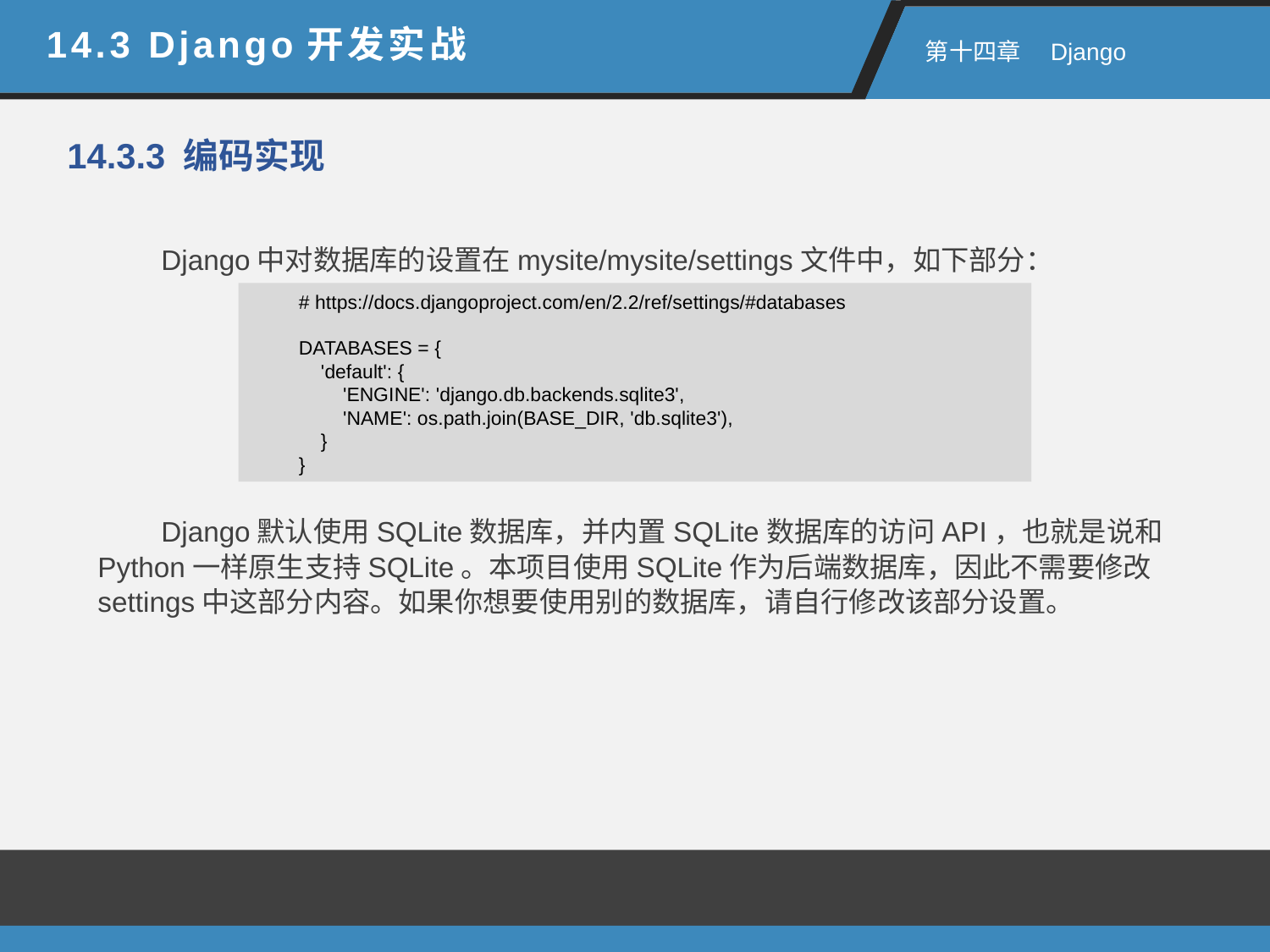

14.3 Django开发实战
  第十四章　Django
14.3.3 编码实现
Django中对数据库的设置在mysite/mysite/settings文件中，如下部分：
# https://docs.djangoproject.com/en/2.2/ref/settings/#databases

DATABASES = {
    'default': {
        'ENGINE': 'django.db.backends.sqlite3',
        'NAME': os.path.join(BASE_DIR, 'db.sqlite3'),
    }
}
Django默认使用SQLite数据库，并内置SQLite数据库的访问API，也就是说和Python一样原生支持SQLite。本项目使用SQLite作为后端数据库，因此不需要修改settings中这部分内容。如果你想要使用别的数据库，请自行修改该部分设置。